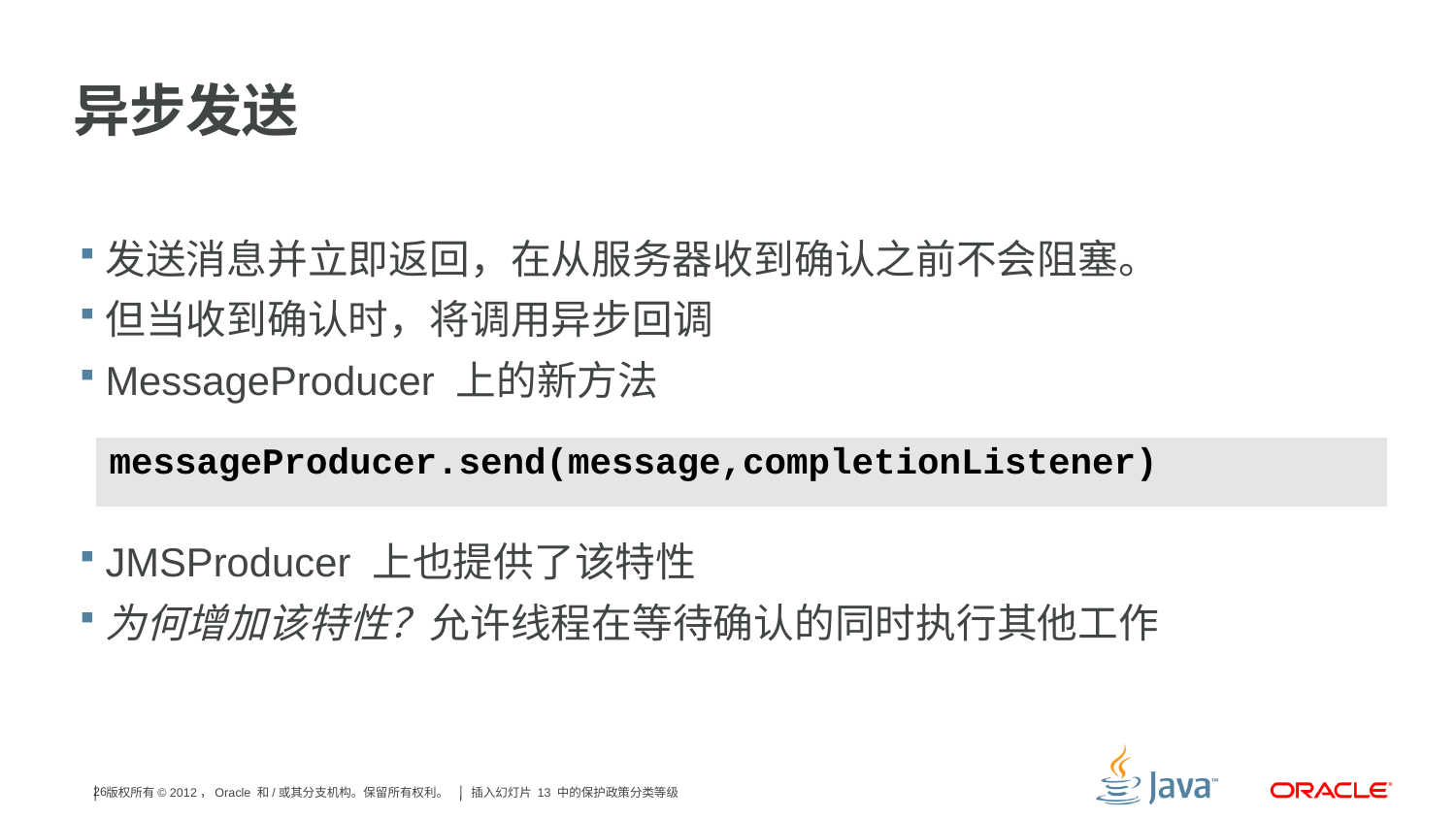

# 异步发送

发送消息并立即返回，在从服务器收到确认之前不会阻塞。
但当收到确认时，将调用异步回调
MessageProducer 上的新方法

JMSProducer 上也提供了该特性
为何增加该特性？允许线程在等待确认的同时执行其他工作

| messageProducer.send(message,completionListener) |
| --- |